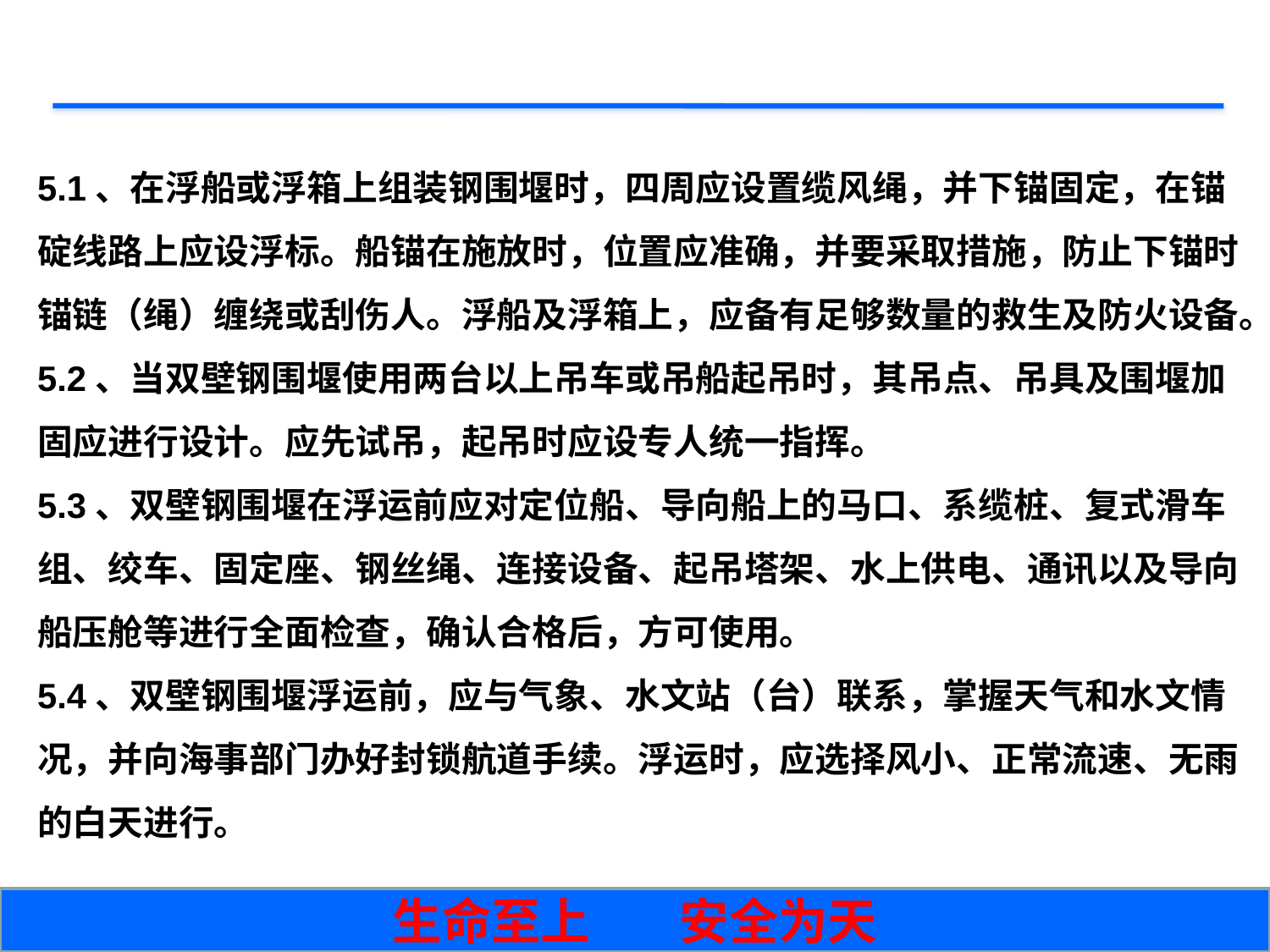

5.1、在浮船或浮箱上组装钢围堰时，四周应设置缆风绳，并下锚固定，在锚碇线路上应设浮标。船锚在施放时，位置应准确，并要采取措施，防止下锚时锚链（绳）缠绕或刮伤人。浮船及浮箱上，应备有足够数量的救生及防火设备。
5.2、当双壁钢围堰使用两台以上吊车或吊船起吊时，其吊点、吊具及围堰加固应进行设计。应先试吊，起吊时应设专人统一指挥。
5.3、双壁钢围堰在浮运前应对定位船、导向船上的马口、系缆桩、复式滑车组、绞车、固定座、钢丝绳、连接设备、起吊塔架、水上供电、通讯以及导向船压舱等进行全面检查，确认合格后，方可使用。
5.4、双壁钢围堰浮运前，应与气象、水文站（台）联系，掌握天气和水文情况，并向海事部门办好封锁航道手续。浮运时，应选择风小、正常流速、无雨的白天进行。